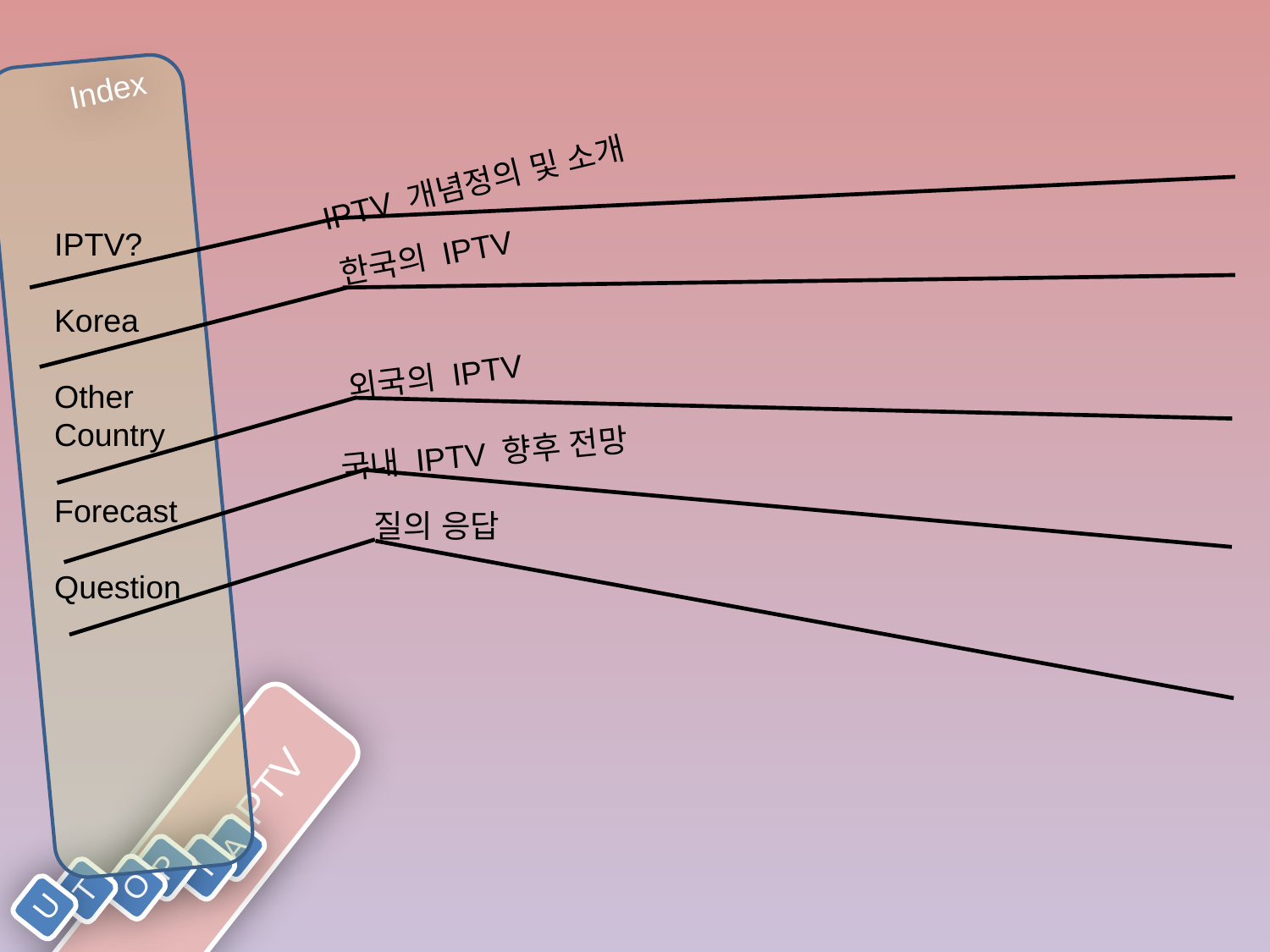

Index
IPTV 개념정의 및 소개
IPTV?

Korea

Other
Country

Forecast

Question
한국의 IPTV
외국의 IPTV
국내 IPTV 향후 전망
질의 응답